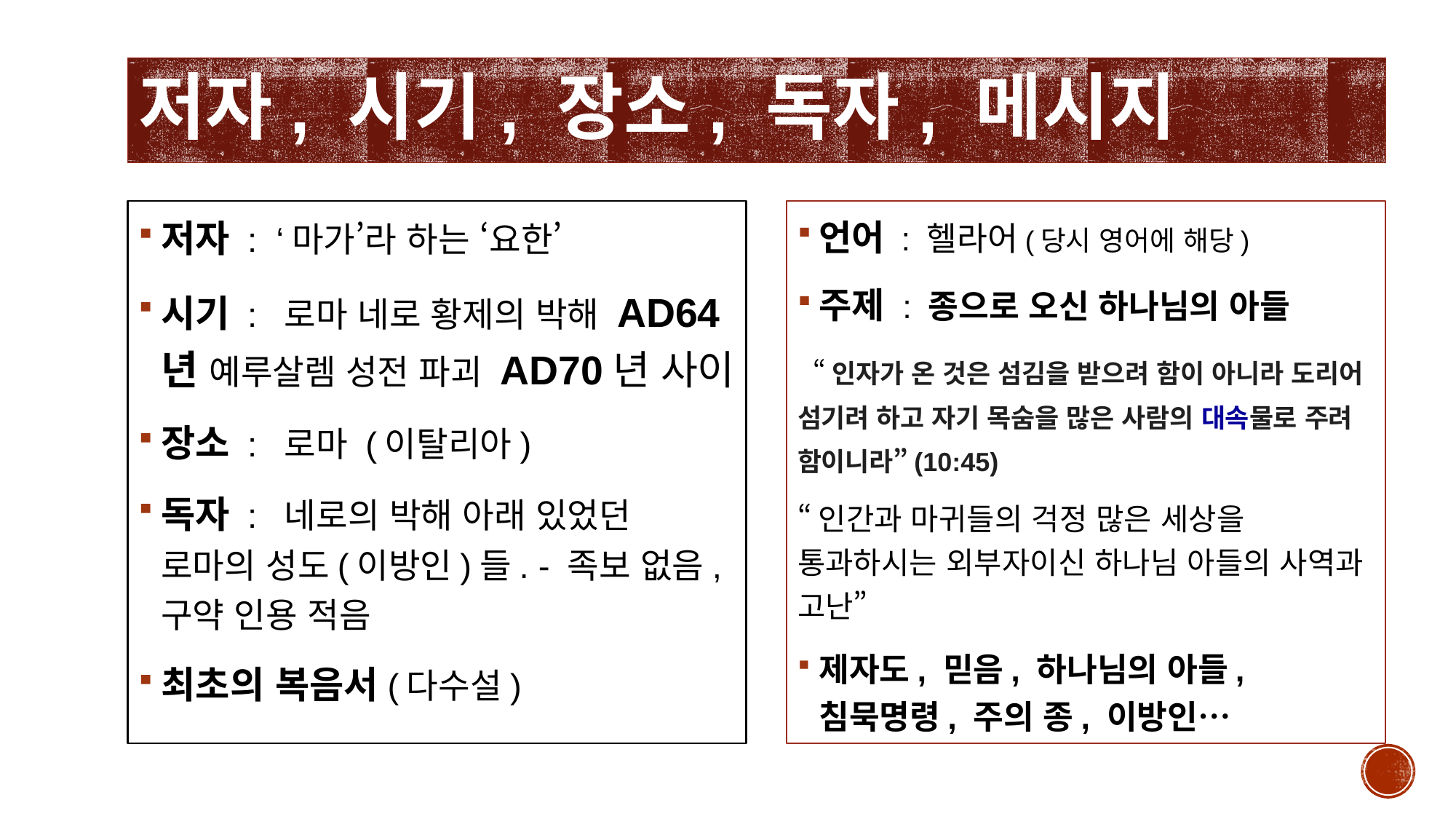

# 저자, 시기, 장소, 독자, 메시지
저자 :  ‘마가’라 하는 ‘요한’
시기 :  로마 네로 황제의 박해 AD64년 예루살렘 성전 파괴 AD70년 사이
장소 :  로마 (이탈리아)
독자 :  네로의 박해 아래 있었던 로마의 성도(이방인)들. - 족보 없음, 구약 인용 적음
최초의 복음서(다수설)

언어 : 헬라어(당시 영어에 해당)
주제 : 종으로 오신 하나님의 아들
  “인자가 온 것은 섬김을 받으려 함이 아니라 도리어 섬기려 하고 자기 목숨을 많은 사람의 대속물로 주려 함이니라”(10:45)
“인간과 마귀들의 걱정 많은 세상을 통과하시는 외부자이신 하나님 아들의 사역과 고난”
제자도, 믿음, 하나님의 아들, 침묵명령, 주의 종, 이방인…